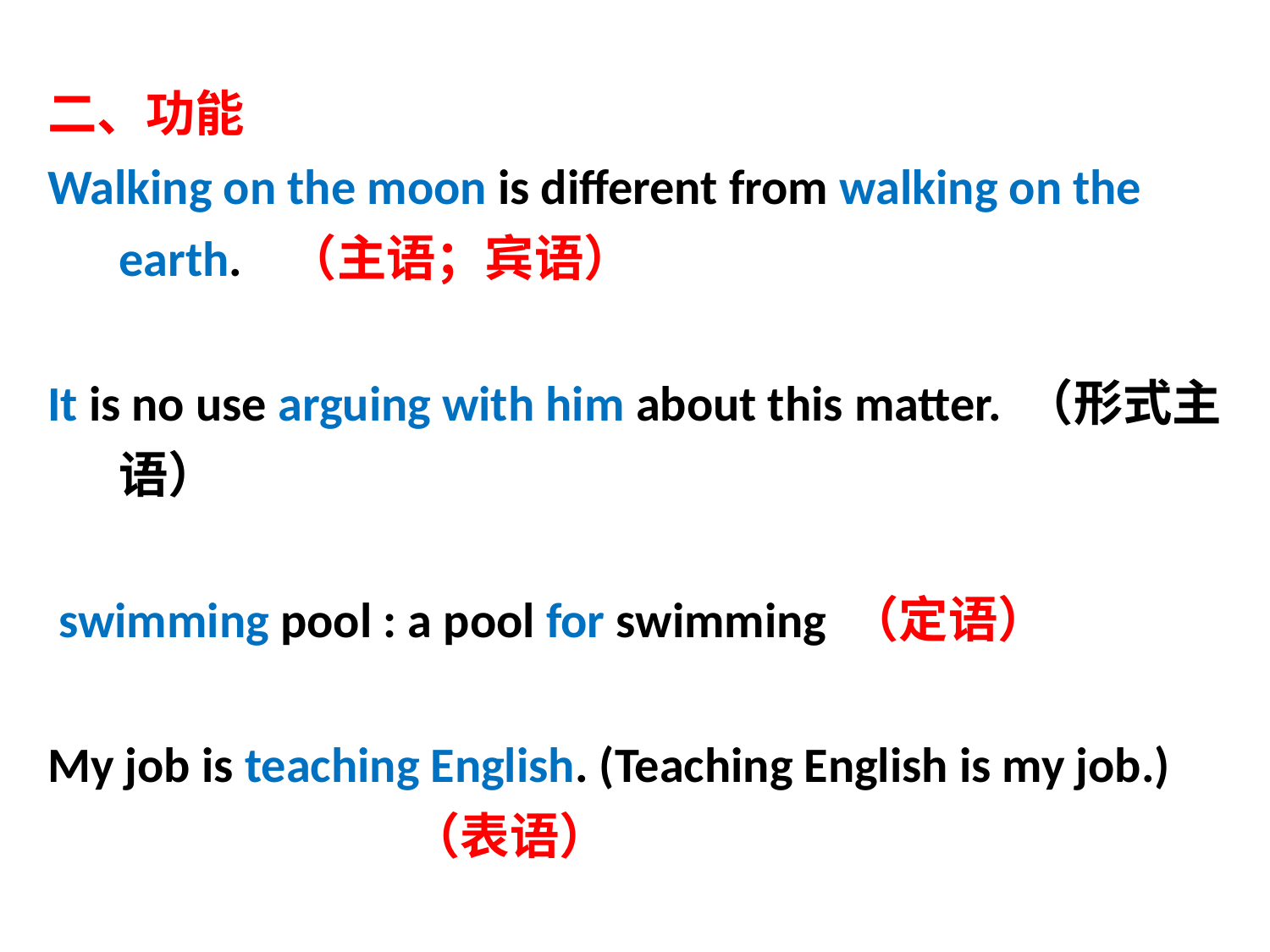

二、功能
Walking on the moon is different from walking on the earth.   （主语；宾语）

It is no use arguing with him about this matter. （形式主语）

 swimming pool : a pool for swimming （定语）

My job is teaching English. (Teaching English is my job.)                                 （表语）